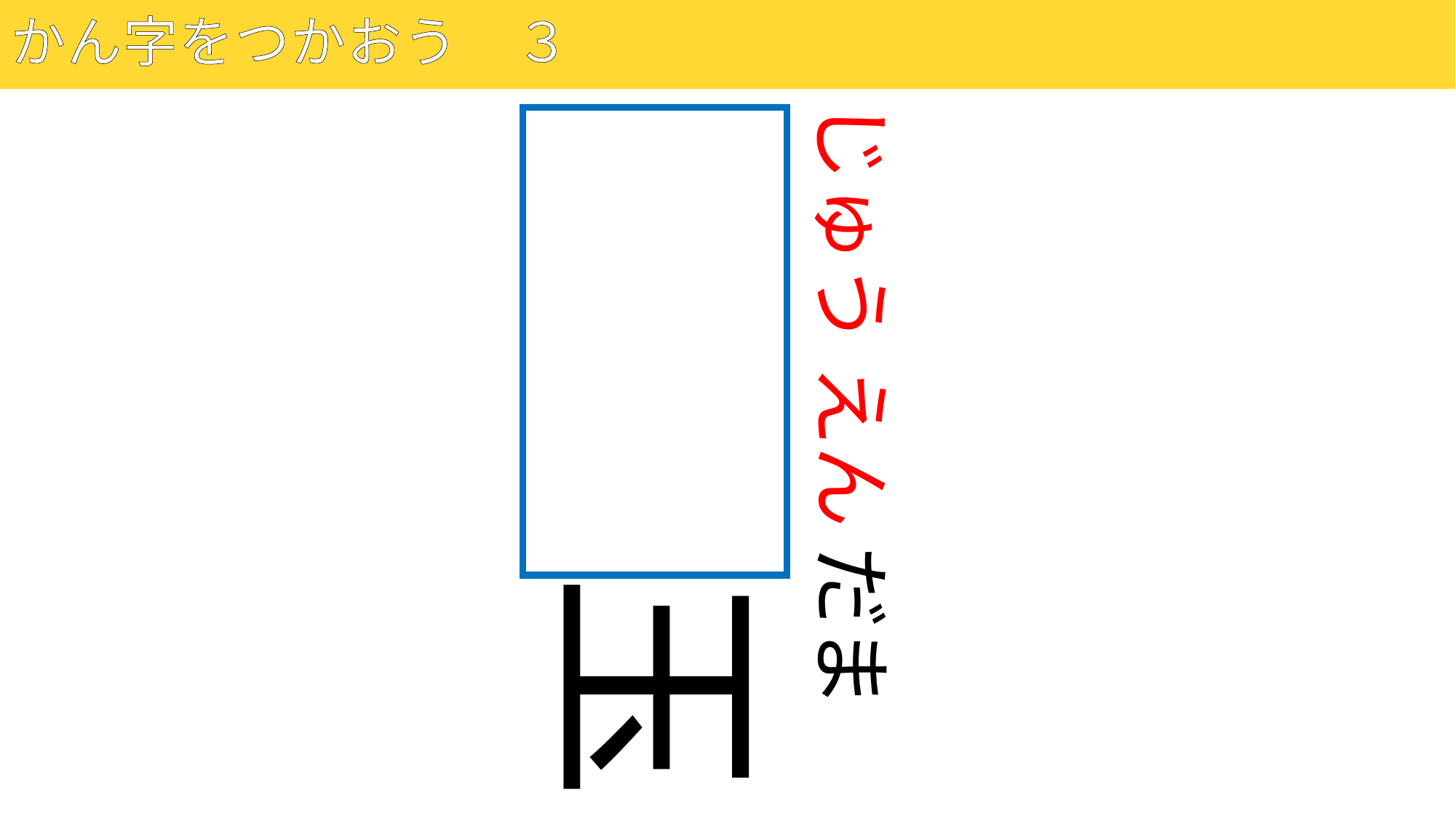

# かん字をつかおう　３
82
じゅう えん だま
十円玉